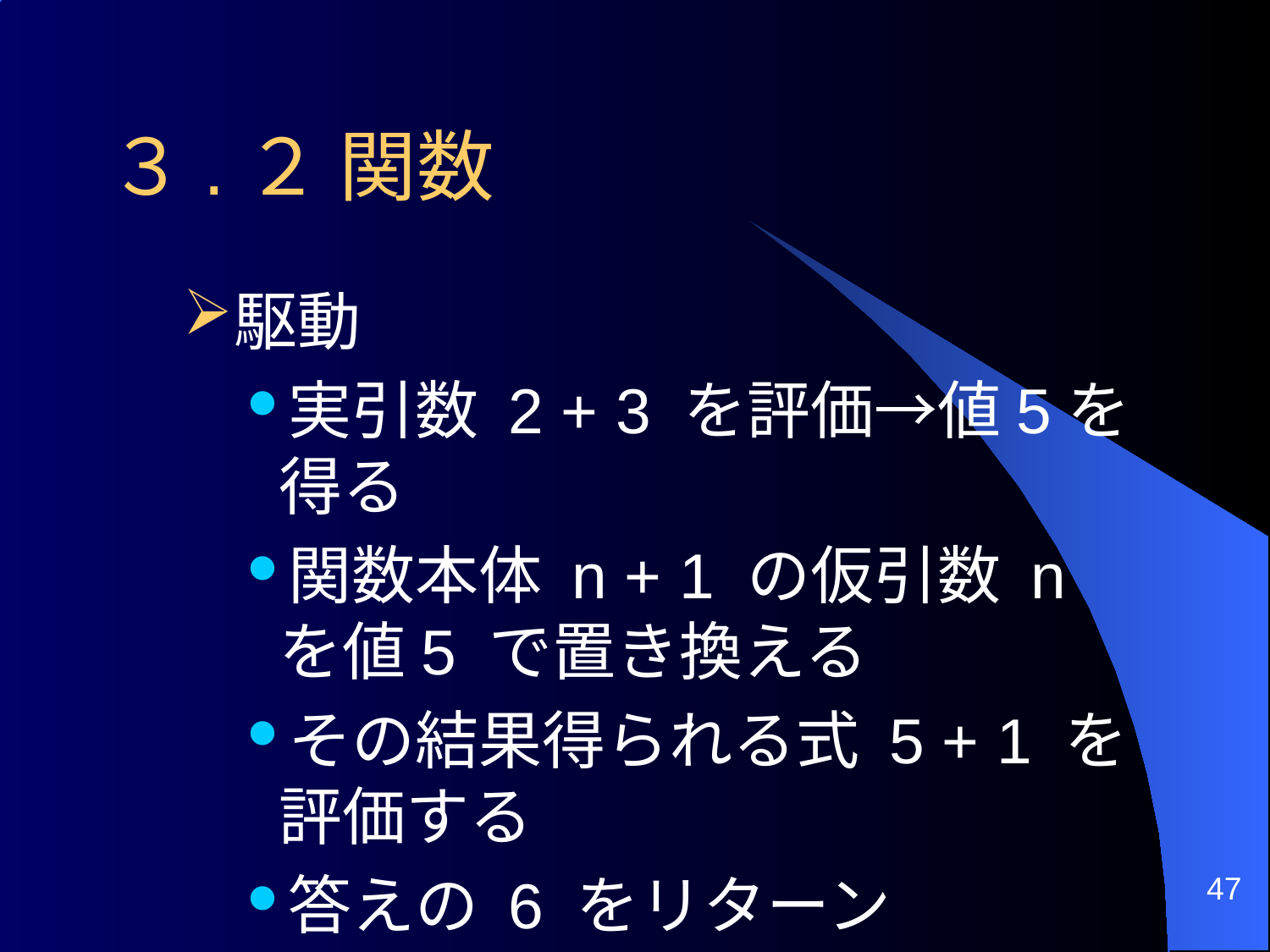

# ３.２ 関数
駆動
実引数 2 + 3 を評価→値5を得る
関数本体 n + 1 の仮引数 n を値5 で置き換える
その結果得られる式 5 + 1 を評価する
答えの 6 をリターン
47